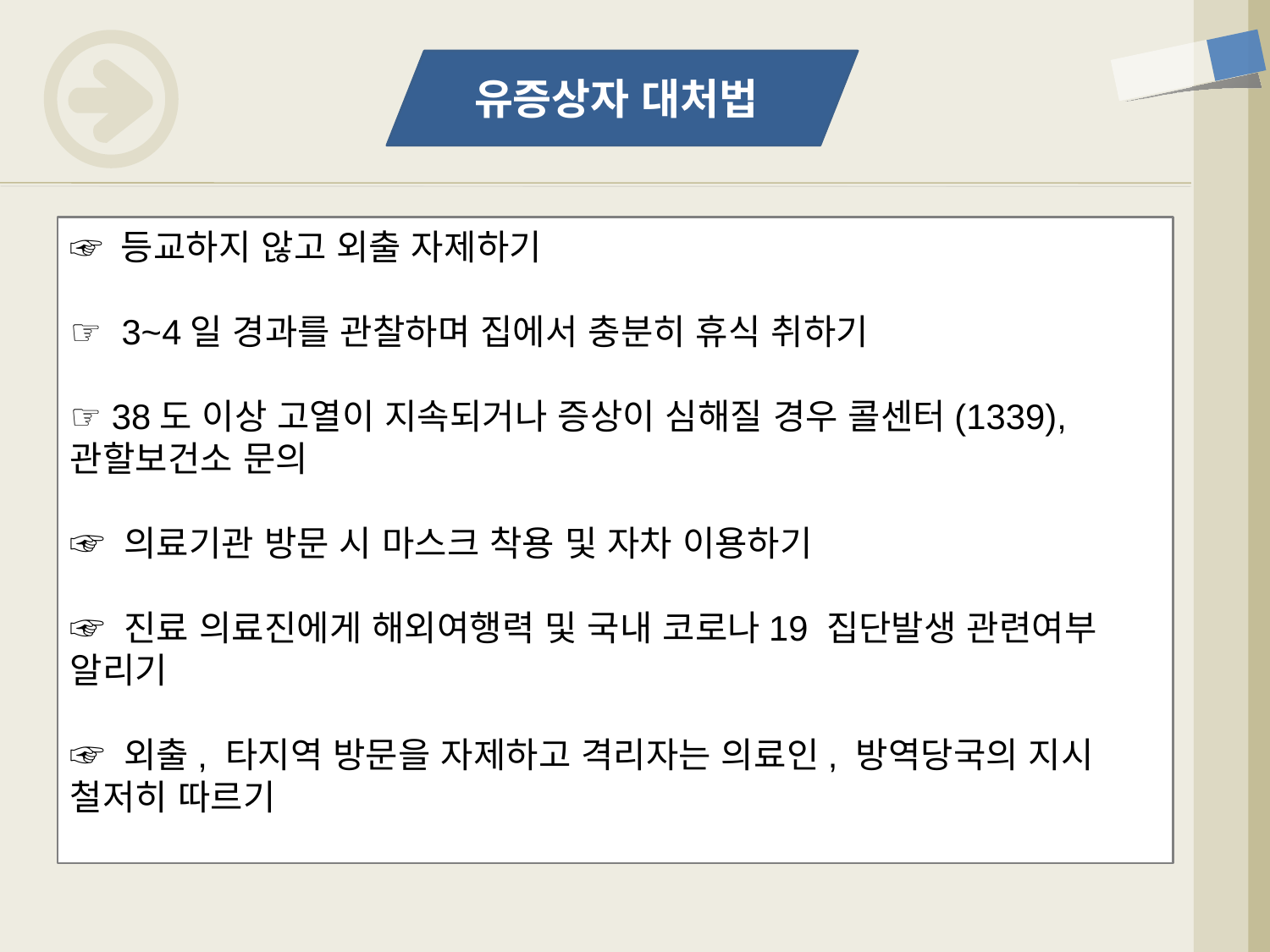

유증상자 대처법
☞ 등교하지 않고 외출 자제하기

☞  3~4일 경과를 관찰하며 집에서 충분히 휴식 취하기

☞ 38도 이상 고열이 지속되거나 증상이 심해질 경우 콜센터(1339),  관할보건소 문의

☞ 의료기관 방문 시 마스크 착용 및 자차 이용하기

☞ 진료 의료진에게 해외여행력 및 국내 코로나19 집단발생 관련여부 알리기

☞ 외출, 타지역 방문을 자제하고 격리자는 의료인, 방역당국의 지시 철저히 따르기